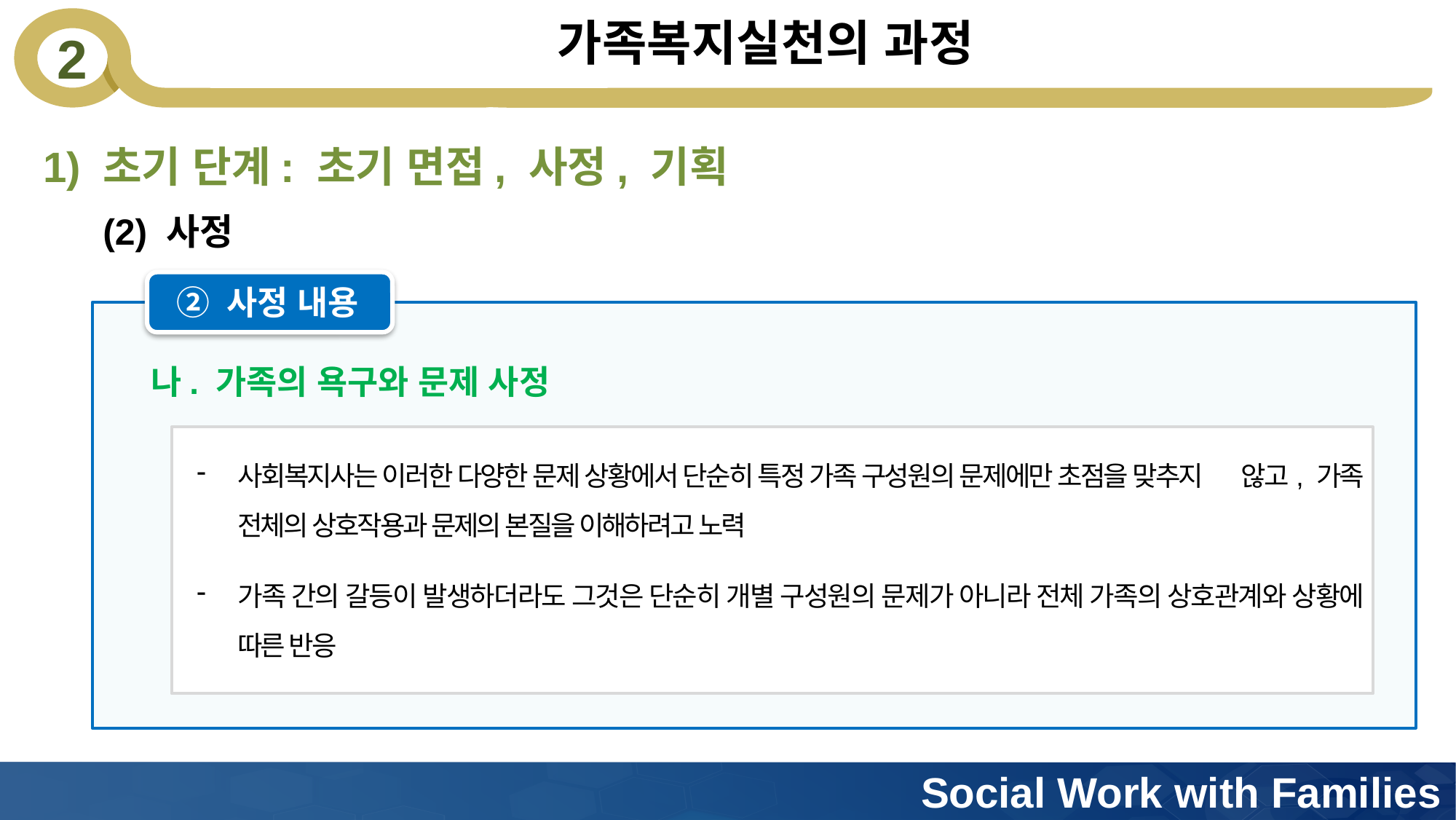

# 가족복지실천의 과정
1) 초기 단계: 초기 면접, 사정, 기획
(2) 사정

② 사정 내용

나. 가족의 욕구와 문제 사정

사회복지사는 이러한 다양한 문제 상황에서 단순히 특정 가족 구성원의 문제에만 초점을 맞추지       않고, 가족 전체의 상호작용과 문제의 본질을 이해하려고 노력

가족 간의 갈등이 발생하더라도 그것은 단순히 개별 구성원의 문제가 아니라 전체 가족의 상호관계와 상황에 따른 반응